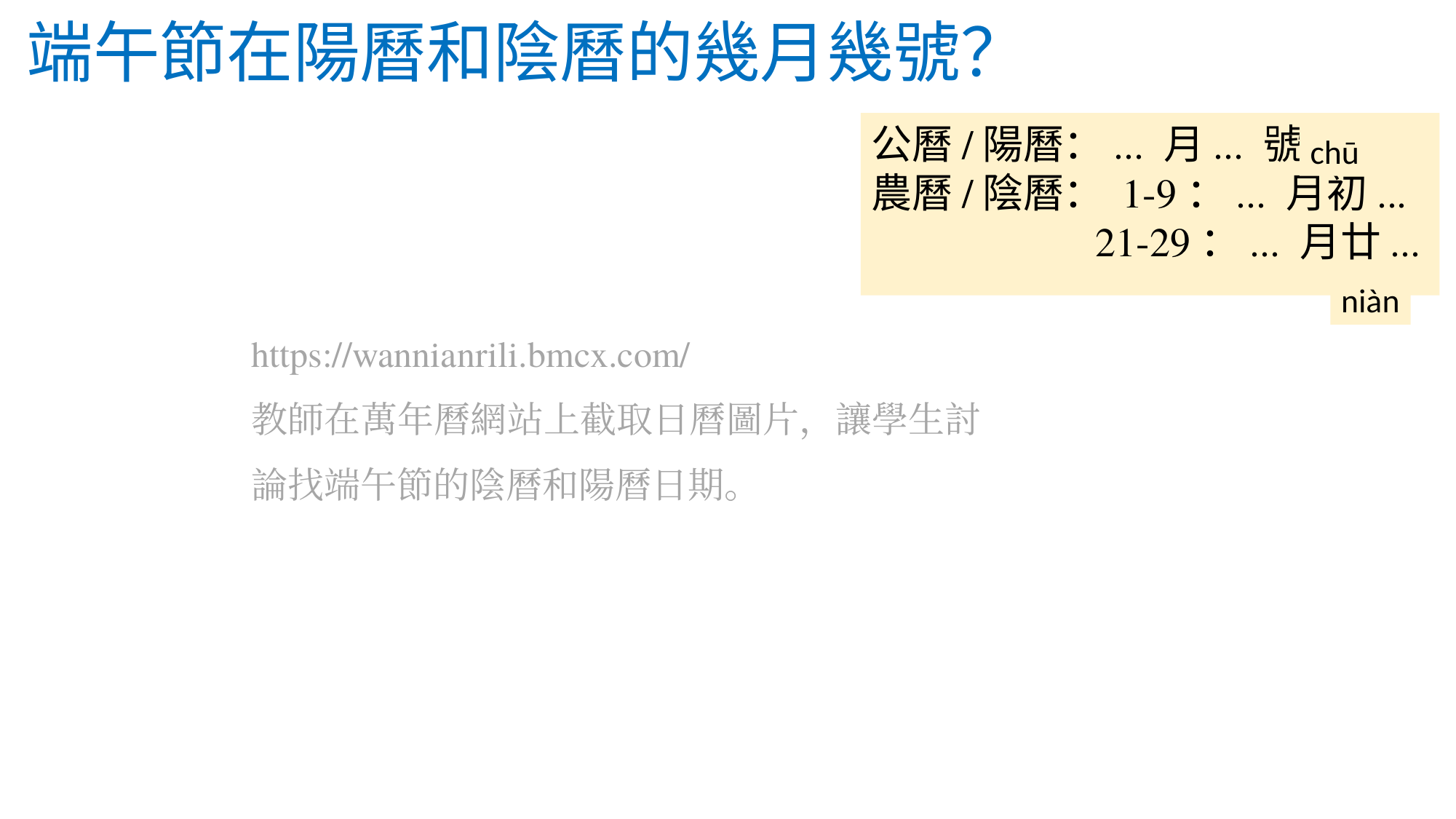

端午節在陽曆和陰曆的幾月幾號？
公曆/陽曆：... 月... 號
農曆/陰曆： 1-9：... 月初...
                      21-29：... 月廿...
chū
niàn
https://wannianrili.bmcx.com/
教師在萬年曆網站上截取日曆圖片，讓學生討論找端午節的陰曆和陽曆日期。